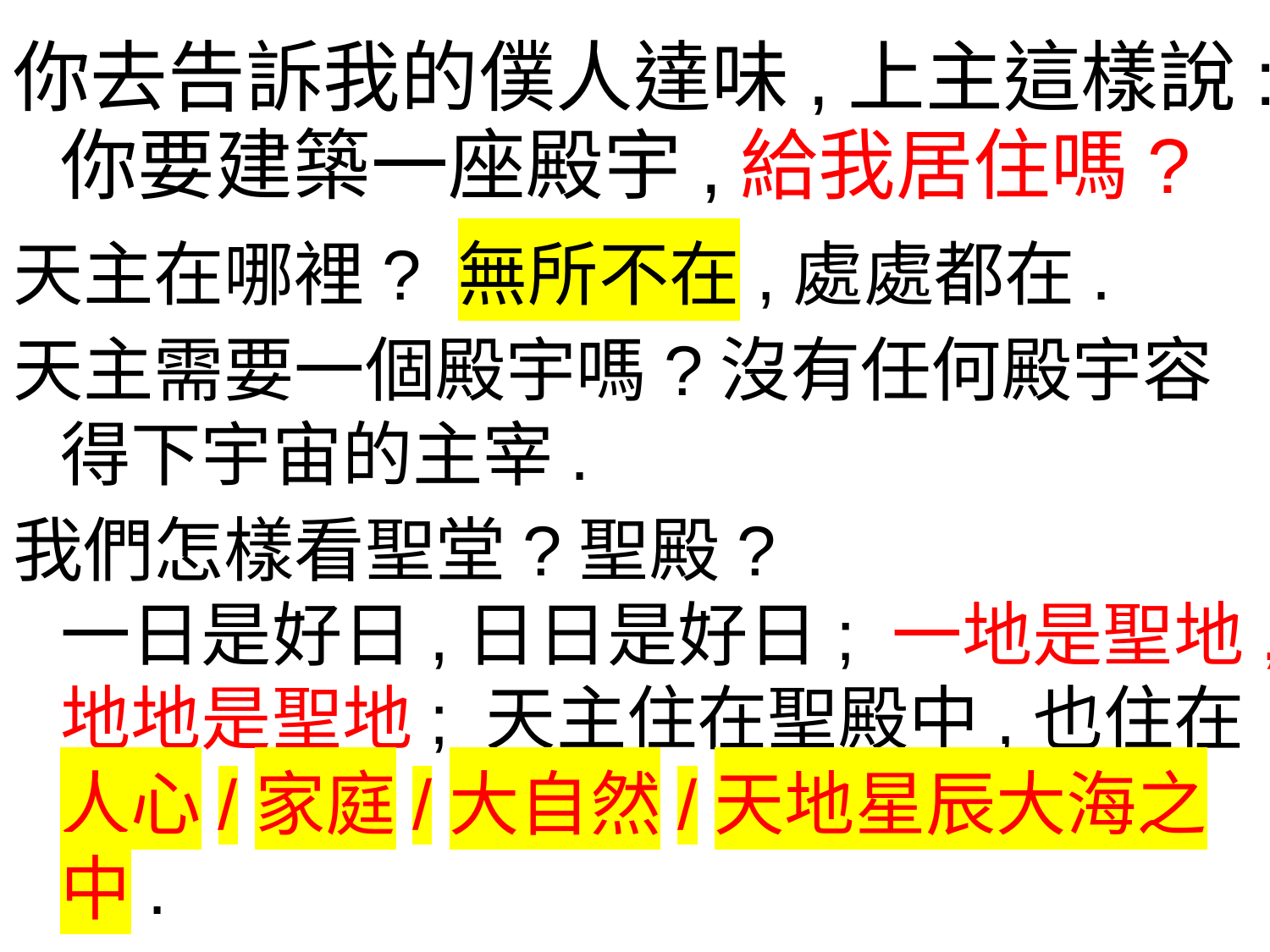

你去告訴我的僕人達味,上主這樣說:你要建築一座殿宇,給我居住嗎?
天主在哪裡? 無所不在,處處都在.
天主需要一個殿宇嗎?沒有任何殿宇容得下宇宙的主宰.
我們怎樣看聖堂?聖殿?
一日是好日,日日是好日; 一地是聖地,地地是聖地; 天主住在聖殿中,也住在
人心/家庭/大自然/天地星辰大海之中.